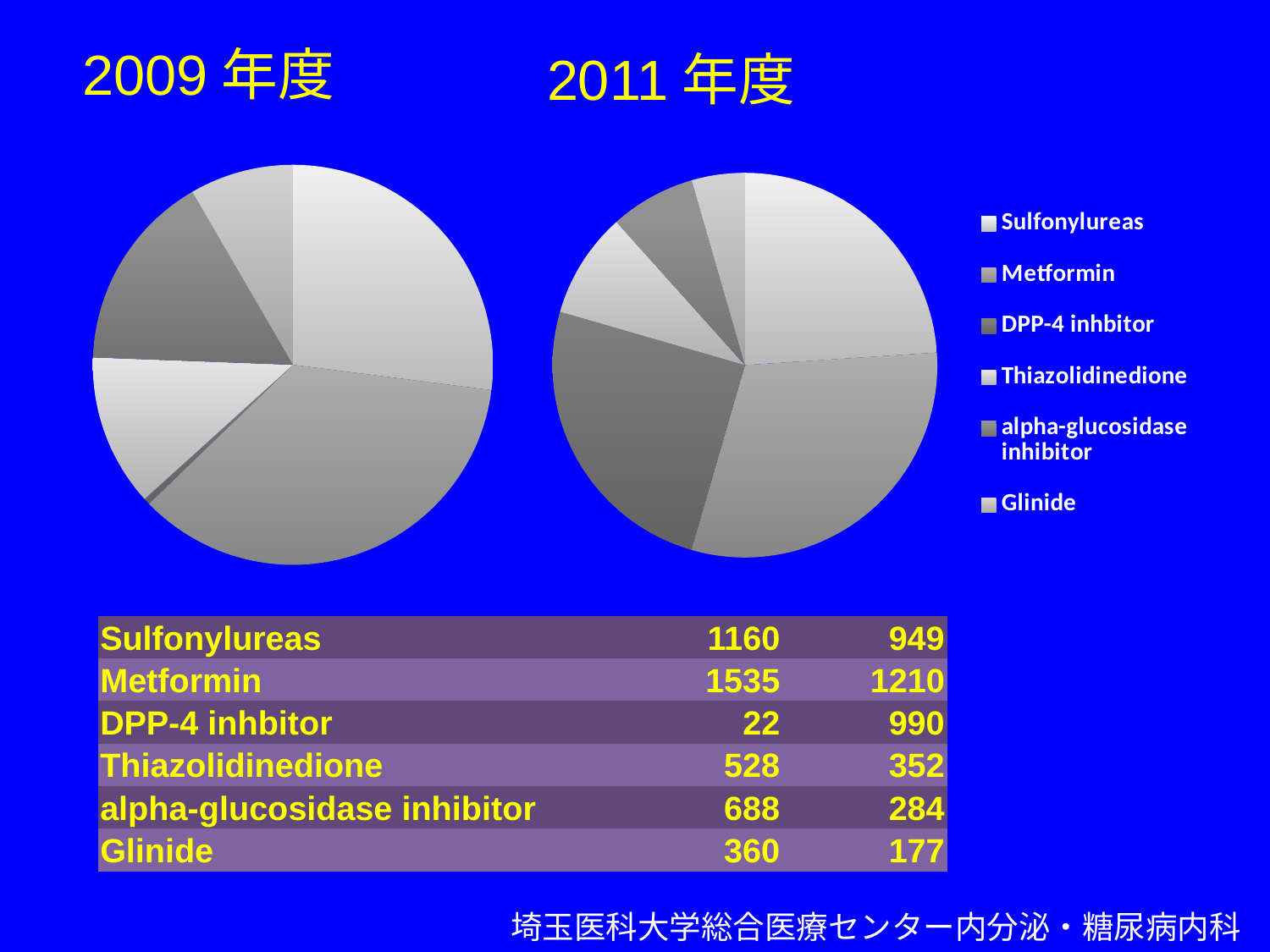

2009年度
2011年度

### Chart

| Category |  |
|---|---|
| Sulfonylureas | 0.5401252134319864 |
| Metformin | 0.688673875924872 |
| DPP-4 inhbitor | 0.5634604439385316 |
| Thiazolidinedione | 0.20034149117814457 |
| alpha-glucosidase inhibitor | 0.1616391576550939 |
| Glinide | 0.10073989755264656 |

### Chart

| Category |  |
|---|---|
| Sulfonylureas | 27.020731423247145 |
| Metformin | 35.75588166783135 |
| DPP-4 inhbitor | 0.5124621476822734 |
| Thiazolidinedione | 12.299091544374562 |
| alpha-glucosidase inhibitor | 16.026088982063825 |
| Glinide | 8.385744234800839 |
| Sulfonylureas | 1160 | 949 |
| --- | --- | --- |
| Metformin | 1535 | 1210 |
| DPP-4 inhbitor | 22 | 990 |
| Thiazolidinedione | 528 | 352 |
| alpha-glucosidase inhibitor | 688 | 284 |
| Glinide | 360 | 177 |
埼玉医科大学総合医療センター内分泌・糖尿病内科